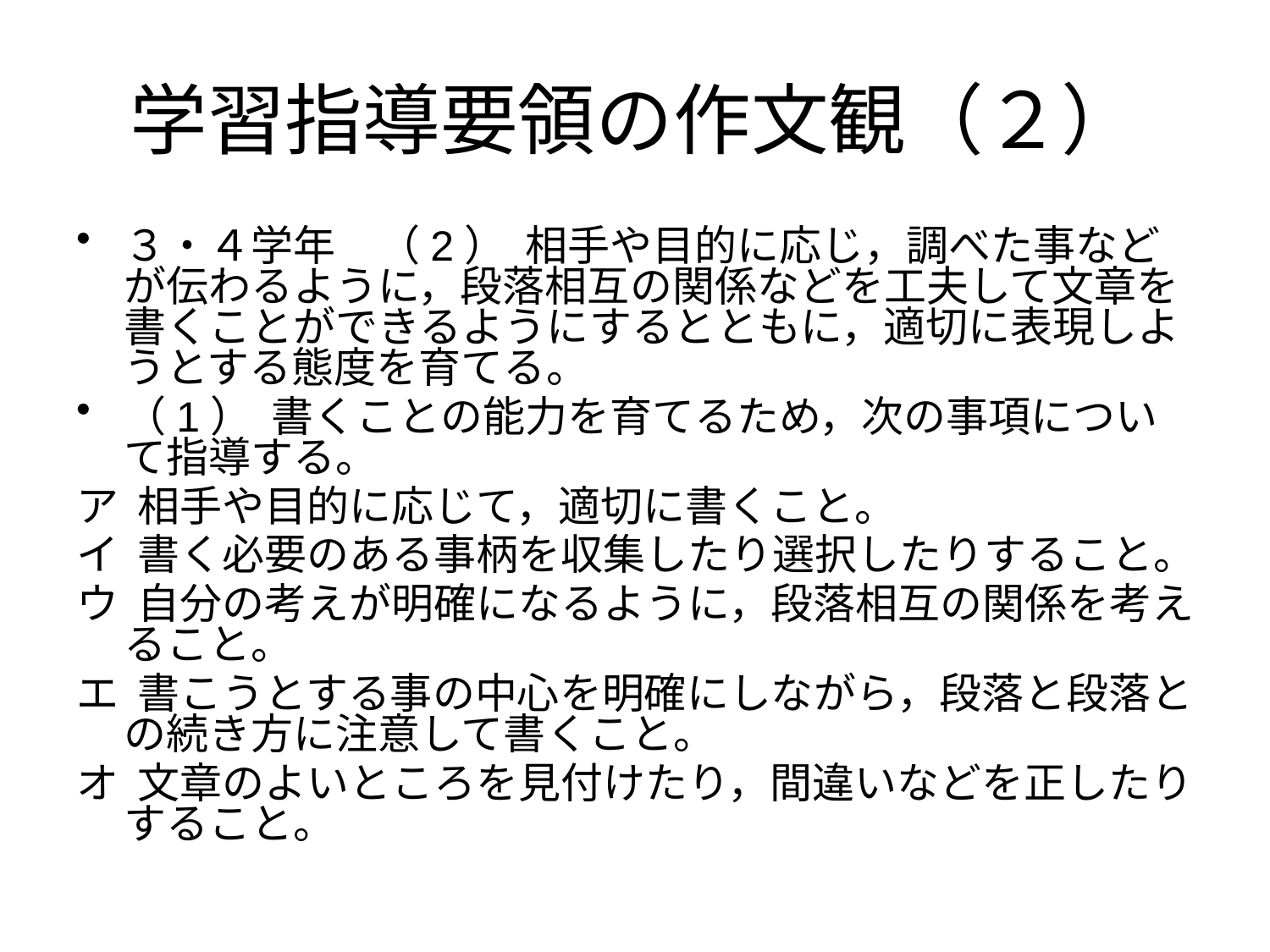

# 学習指導要領の作文観（２）
３・４学年　（2）  相手や目的に応じ，調べた事などが伝わるように，段落相互の関係などを工夫して文章を書くことができるようにするとともに，適切に表現しようとする態度を育てる。
（1）  書くことの能力を育てるため，次の事項について指導する。
ア  相手や目的に応じて，適切に書くこと。
イ  書く必要のある事柄を収集したり選択したりすること。
ウ  自分の考えが明確になるように，段落相互の関係を考えること。
エ  書こうとする事の中心を明確にしながら，段落と段落との続き方に注意して書くこと。
オ  文章のよいところを見付けたり，間違いなどを正したりすること。